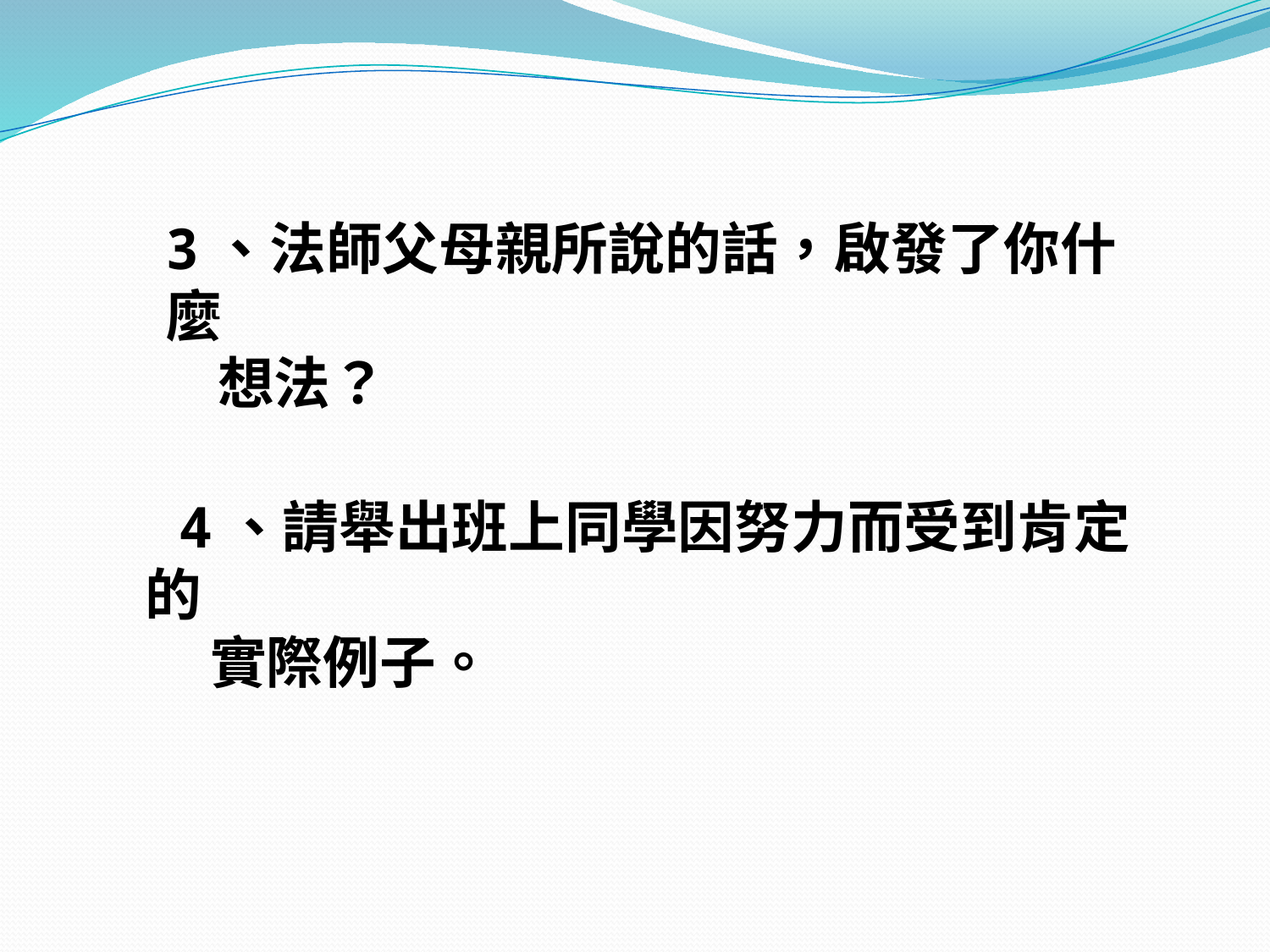

3、法師父母親所說的話，啟發了你什麼
   想法？
 4、請舉出班上同學因努力而受到肯定的
    實際例子。